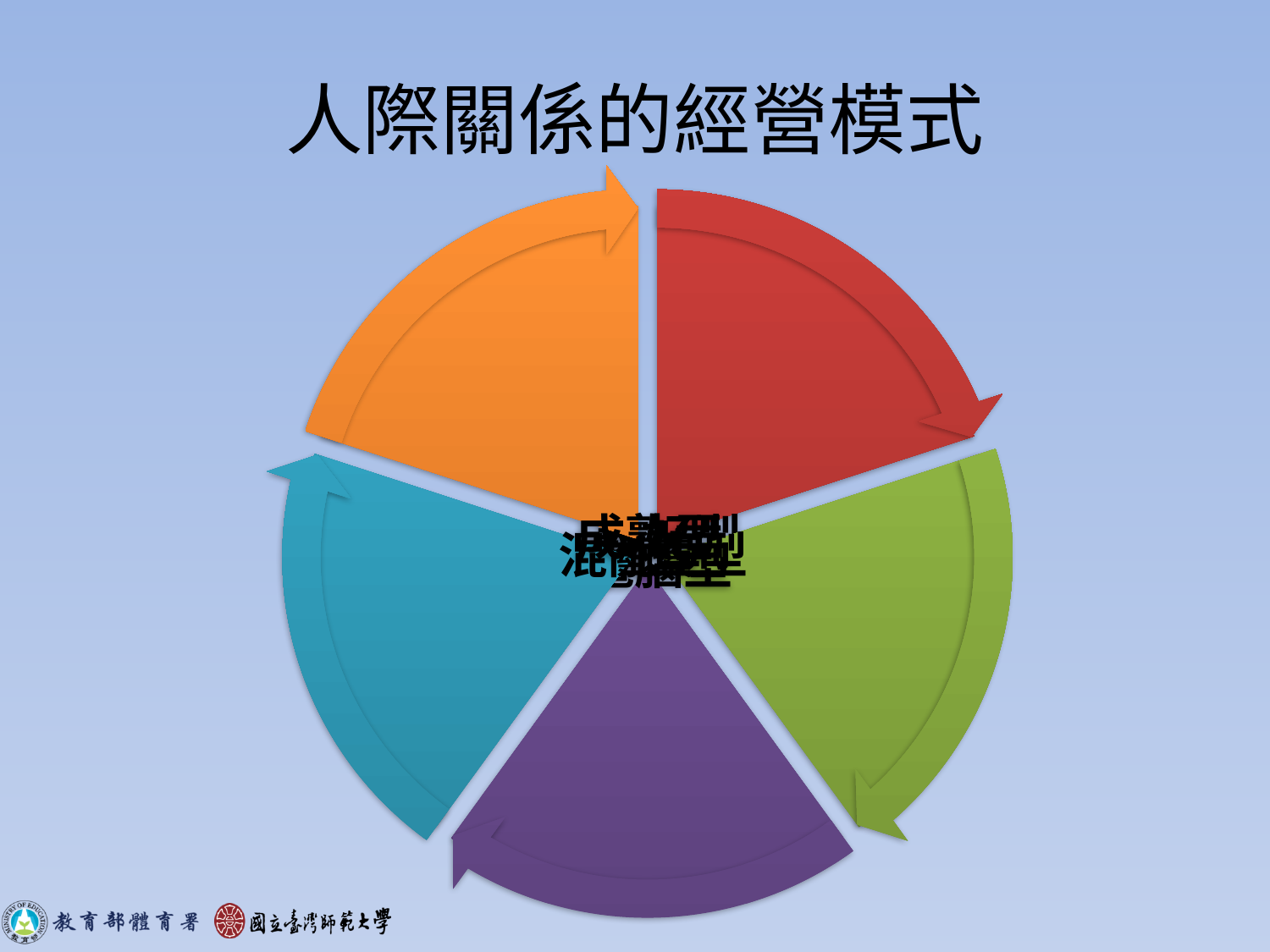

# 人際關係的經營模式
 討好型
 指責型
 電腦型
混亂型
 成熟型